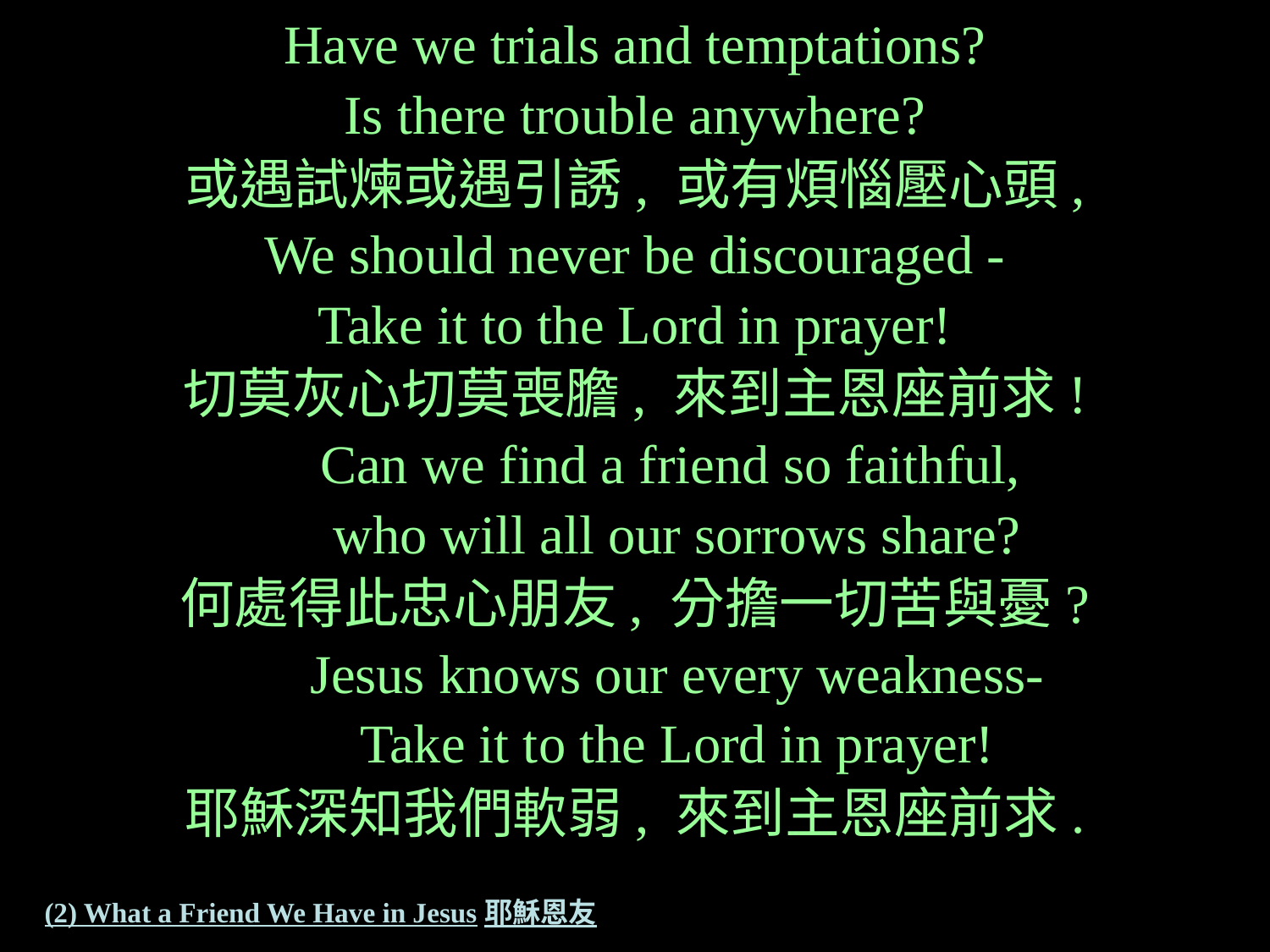

Have we trials and temptations?
Is there trouble anywhere?
或遇試煉或遇引誘, 或有煩惱壓心頭,
We should never be discouraged -
Take it to the Lord in prayer!
切莫灰心切莫喪膽, 來到主恩座前求!
	Can we find a friend so faithful,
	who will all our sorrows share?
何處得此忠心朋友, 分擔一切苦與憂?
	Jesus knows our every weakness-
	Take it to the Lord in prayer!
耶穌深知我們軟弱, 來到主恩座前求.
# (2) What a Friend We Have in Jesus耶穌恩友